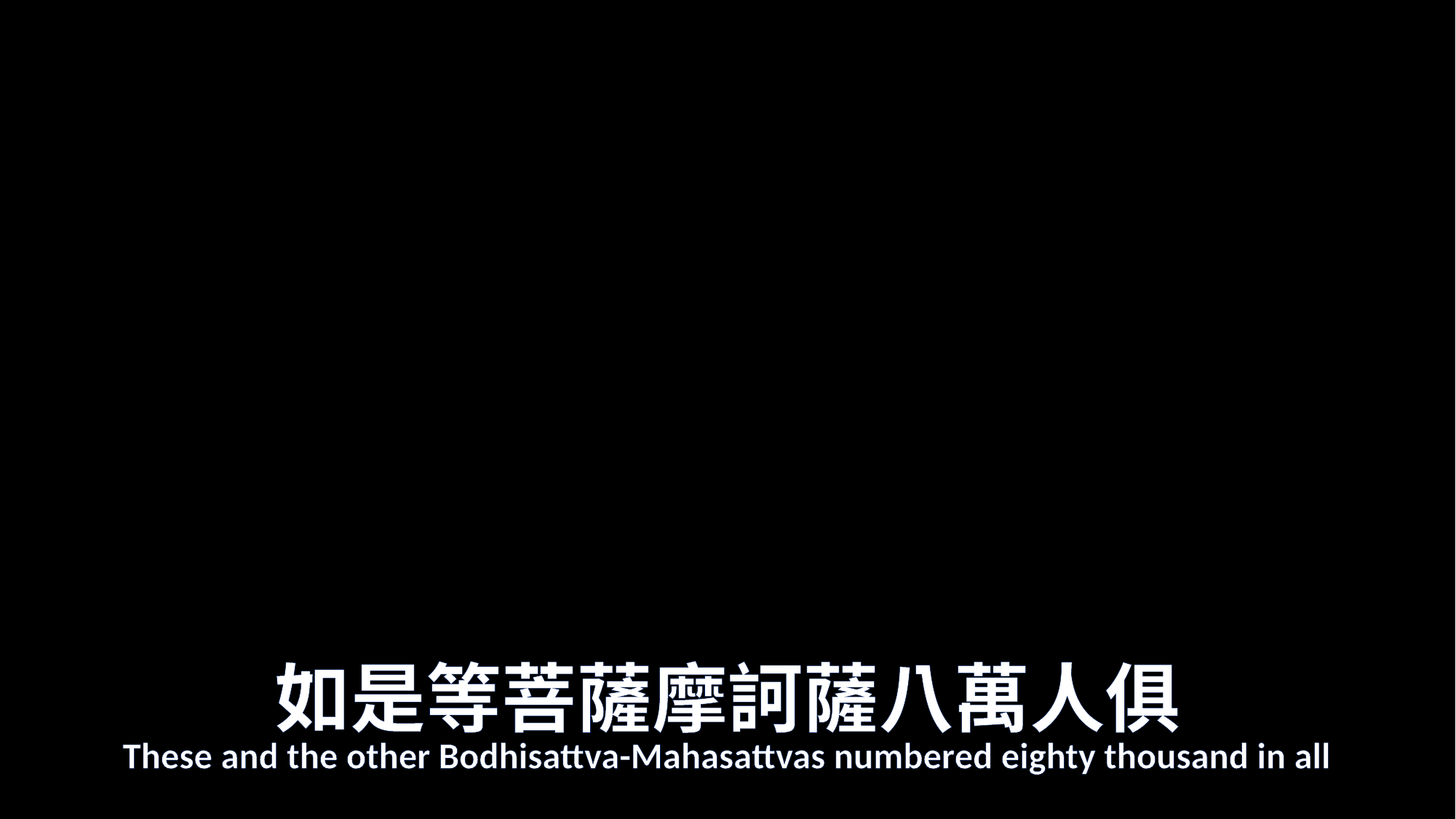

# 如是等菩薩摩訶薩八萬人俱
These and the other Bodhisattva-Mahasattvas numbered eighty thousand in all